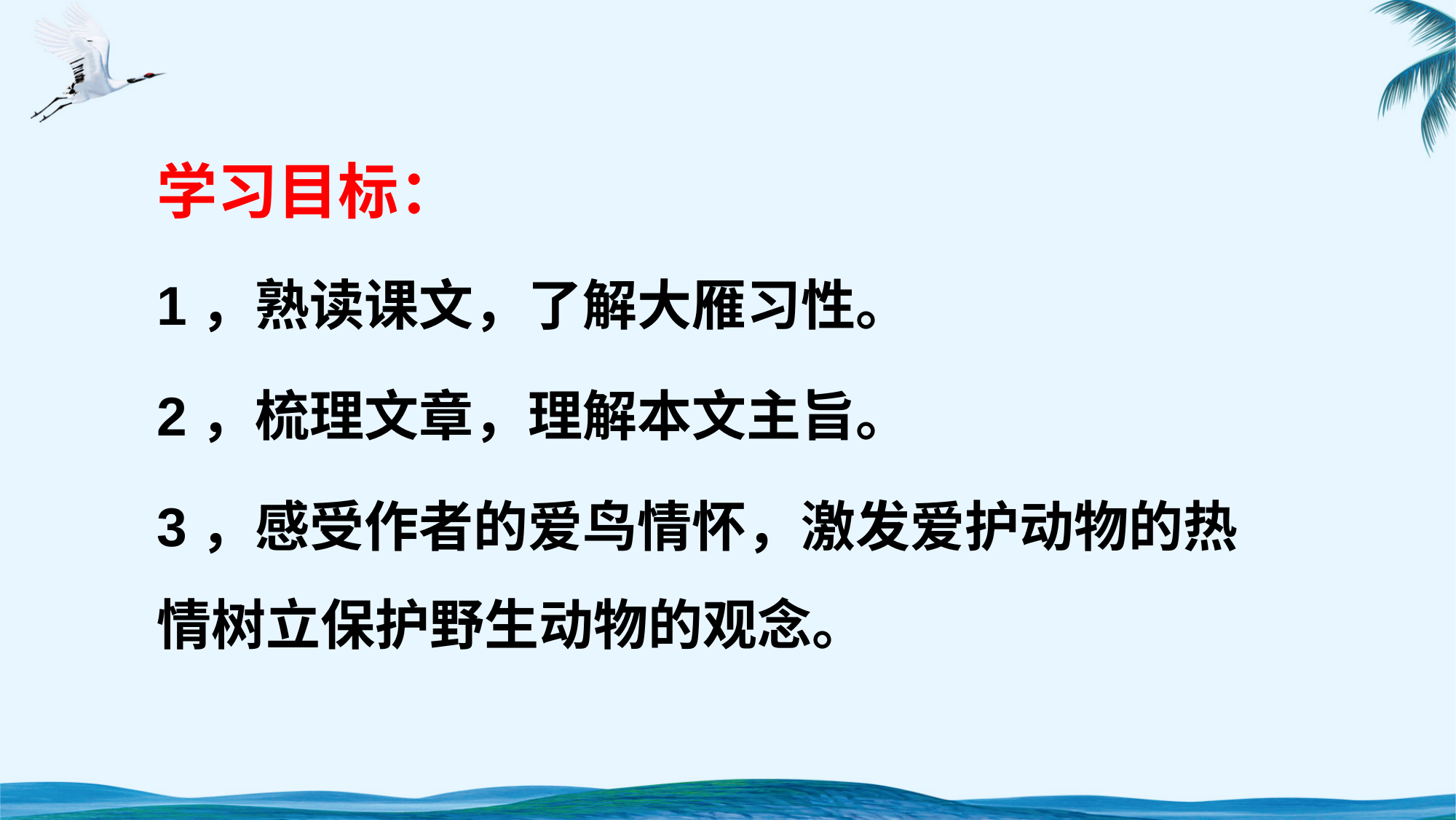

学习目标：
1，熟读课文，了解大雁习性。
2，梳理文章，理解本文主旨。
3，感受作者的爱鸟情怀，激发爱护动物的热情树立保护野生动物的观念。